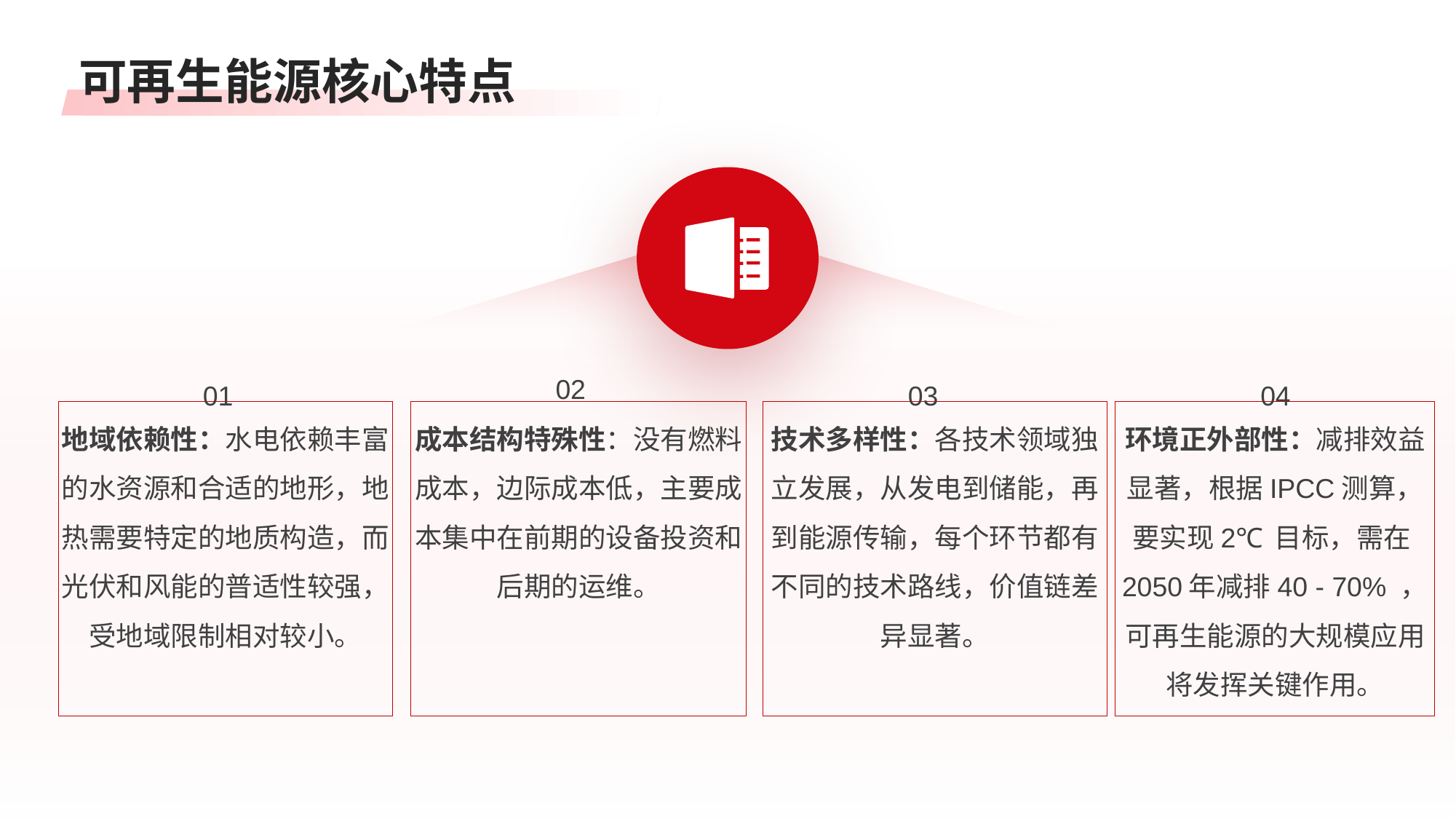

可再生能源核心特点

02
01
03
04
地域依赖性：水电依赖丰富的水资源和合适的地形，地热需要特定的地质构造，而光伏和风能的普适性较强，受地域限制相对较小。
成本结构特殊性：没有燃料成本，边际成本低，主要成本集中在前期的设备投资和后期的运维。
技术多样性：各技术领域独立发展，从发电到储能，再到能源传输，每个环节都有不同的技术路线，价值链差异显著。
环境正外部性：减排效益显著，根据IPCC测算，要实现2℃目标，需在2050年减排40 - 70% ，可再生能源的大规模应用将发挥关键作用。